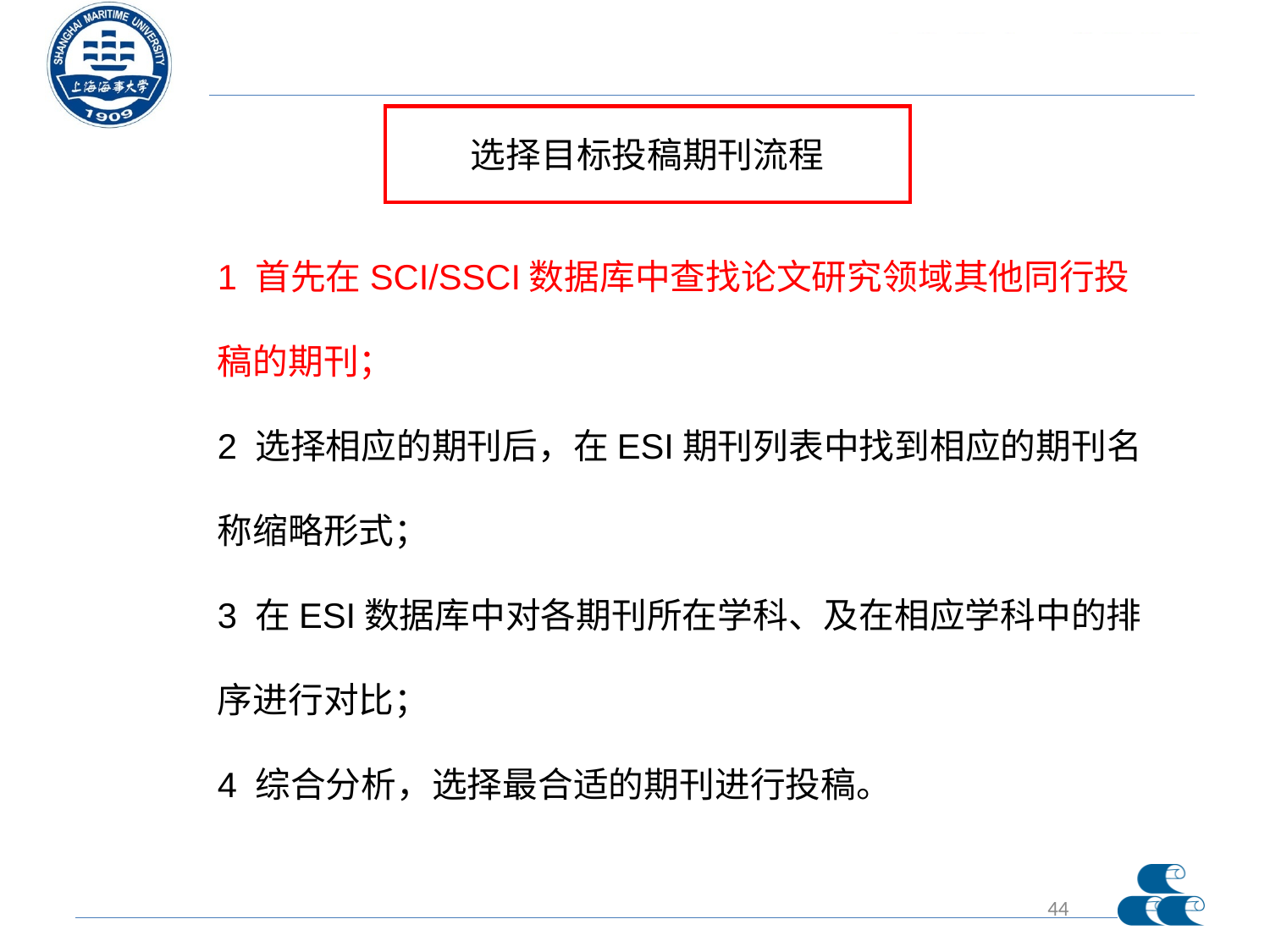

选择目标投稿期刊流程
1 首先在SCI/SSCI数据库中查找论文研究领域其他同行投稿的期刊；
2 选择相应的期刊后，在ESI期刊列表中找到相应的期刊名称缩略形式；
3 在ESI数据库中对各期刊所在学科、及在相应学科中的排序进行对比；
4 综合分析，选择最合适的期刊进行投稿。
44